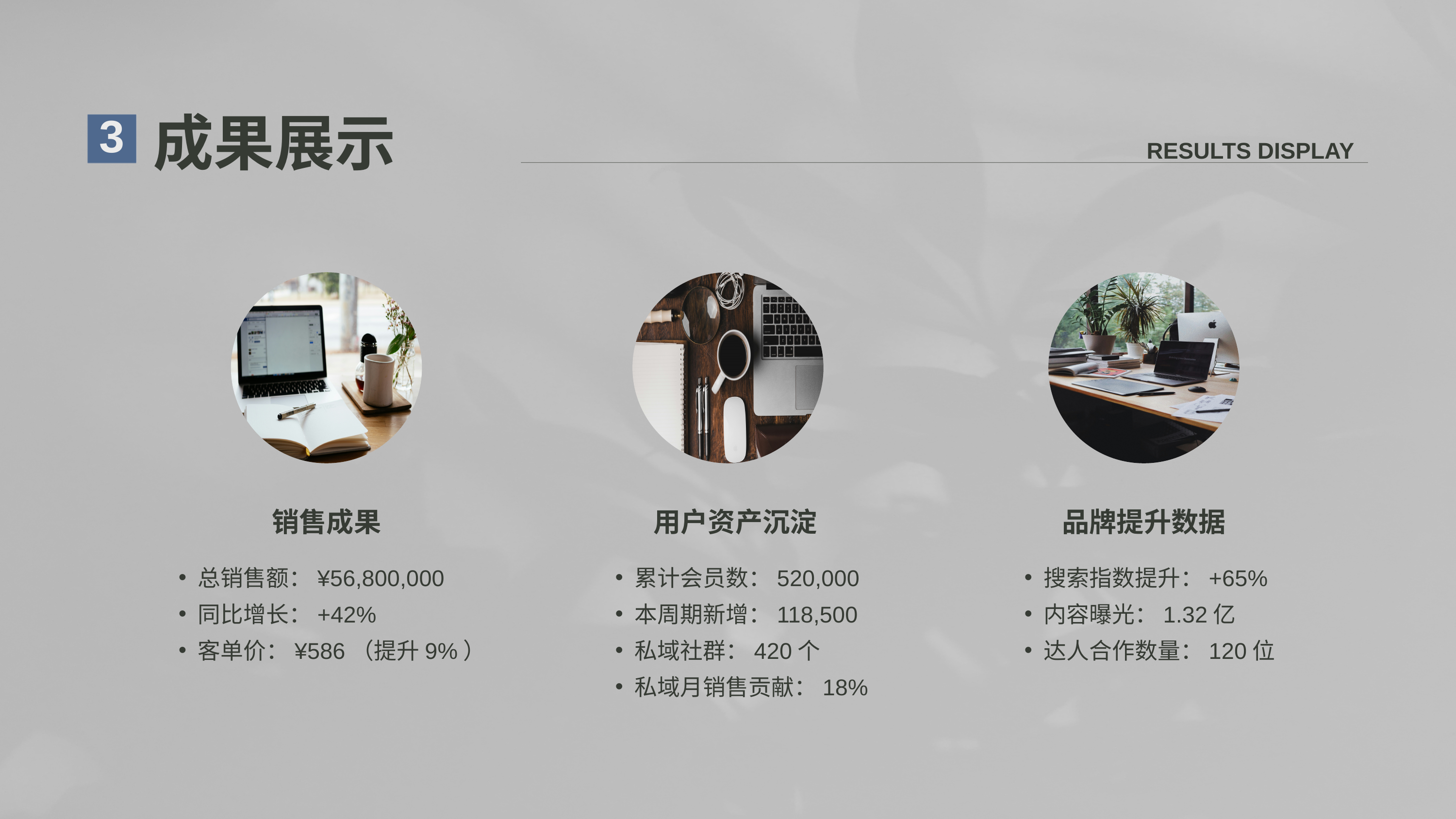

成果展示
3
RESULTS DISPLAY

销售成果
用户资产沉淀
品牌提升数据
总销售额：¥56,800,000
同比增长：+42%
客单价：¥586（提升9%）

累计会员数：520,000
本周期新增：118,500
私域社群：420个
私域月销售贡献：18%

搜索指数提升：+65%
内容曝光：1.32亿
达人合作数量：120位